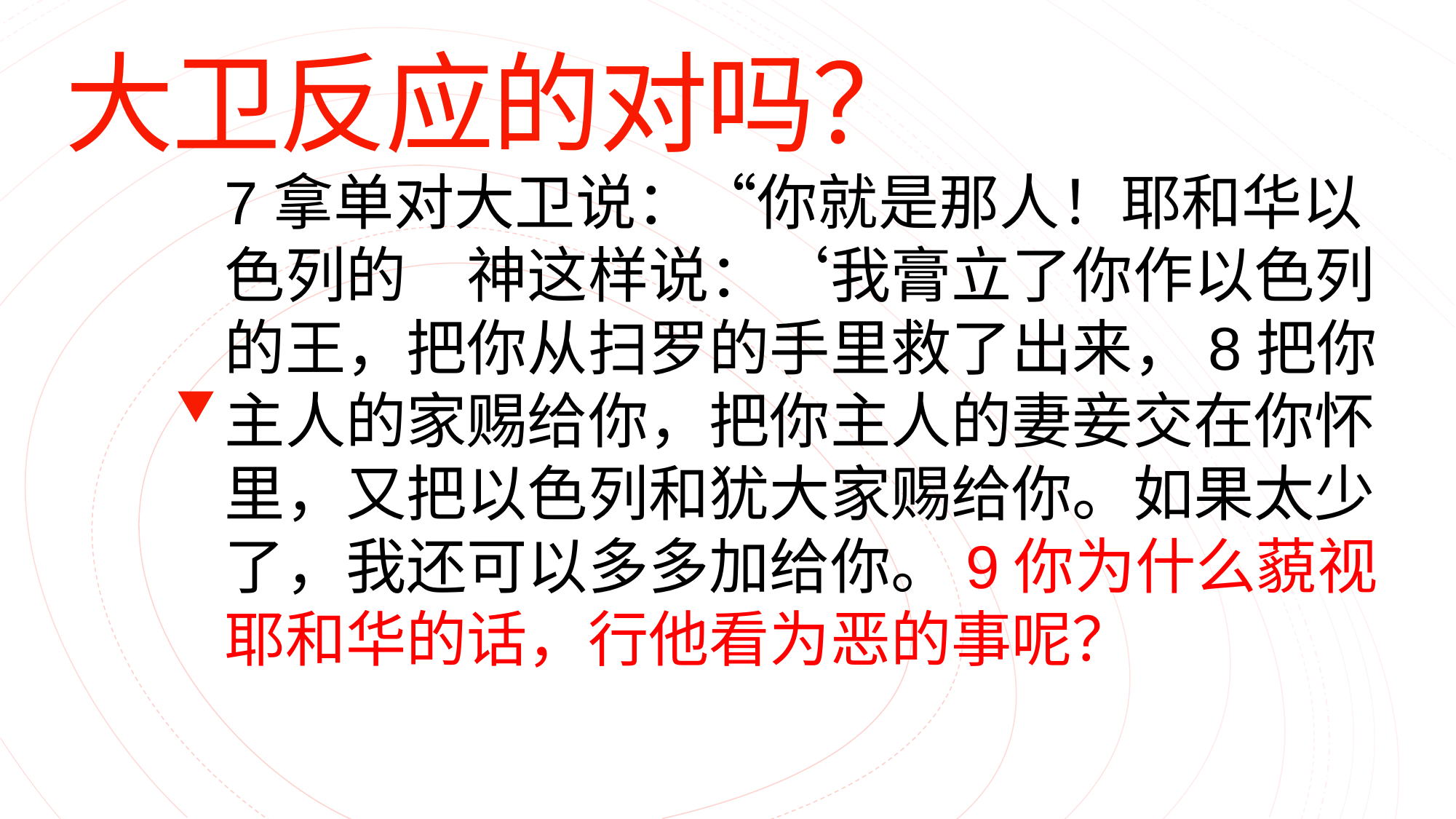

# 大卫反应的对吗？

7拿单对大卫说：“你就是那人！耶和华以色列的　神这样说：‘我膏立了你作以色列的王，把你从扫罗的手里救了出来，8把你主人的家赐给你，把你主人的妻妾交在你怀里，又把以色列和犹大家赐给你。如果太少了，我还可以多多加给你。9你为什么藐视耶和华的话，行他看为恶的事呢？